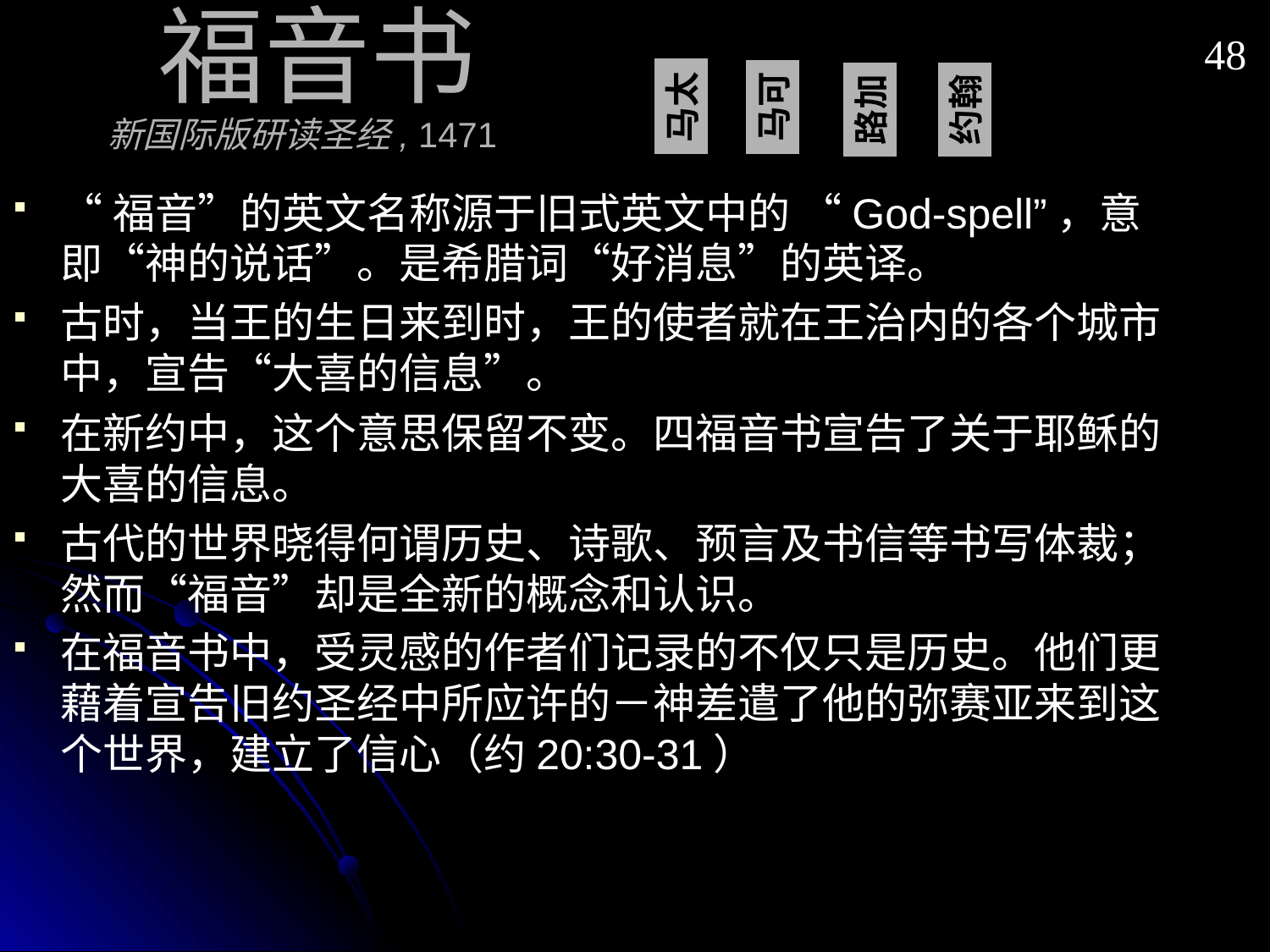

# 福音书
48
马太
马可
路加
约翰
新国际版研读圣经, 1471
“福音”的英文名称源于旧式英文中的 “God-spell”，意即“神的说话”。是希腊词“好消息”的英译。
古时，当王的生日来到时，王的使者就在王治内的各个城市中，宣告“大喜的信息”。
在新约中，这个意思保留不变。四福音书宣告了关于耶稣的大喜的信息。
古代的世界晓得何谓历史、诗歌、预言及书信等书写体裁；然而“福音”却是全新的概念和认识。
在福音书中，受灵感的作者们记录的不仅只是历史。他们更藉着宣告旧约圣经中所应许的－神差遣了他的弥赛亚来到这个世界，建立了信心（约20:30-31）